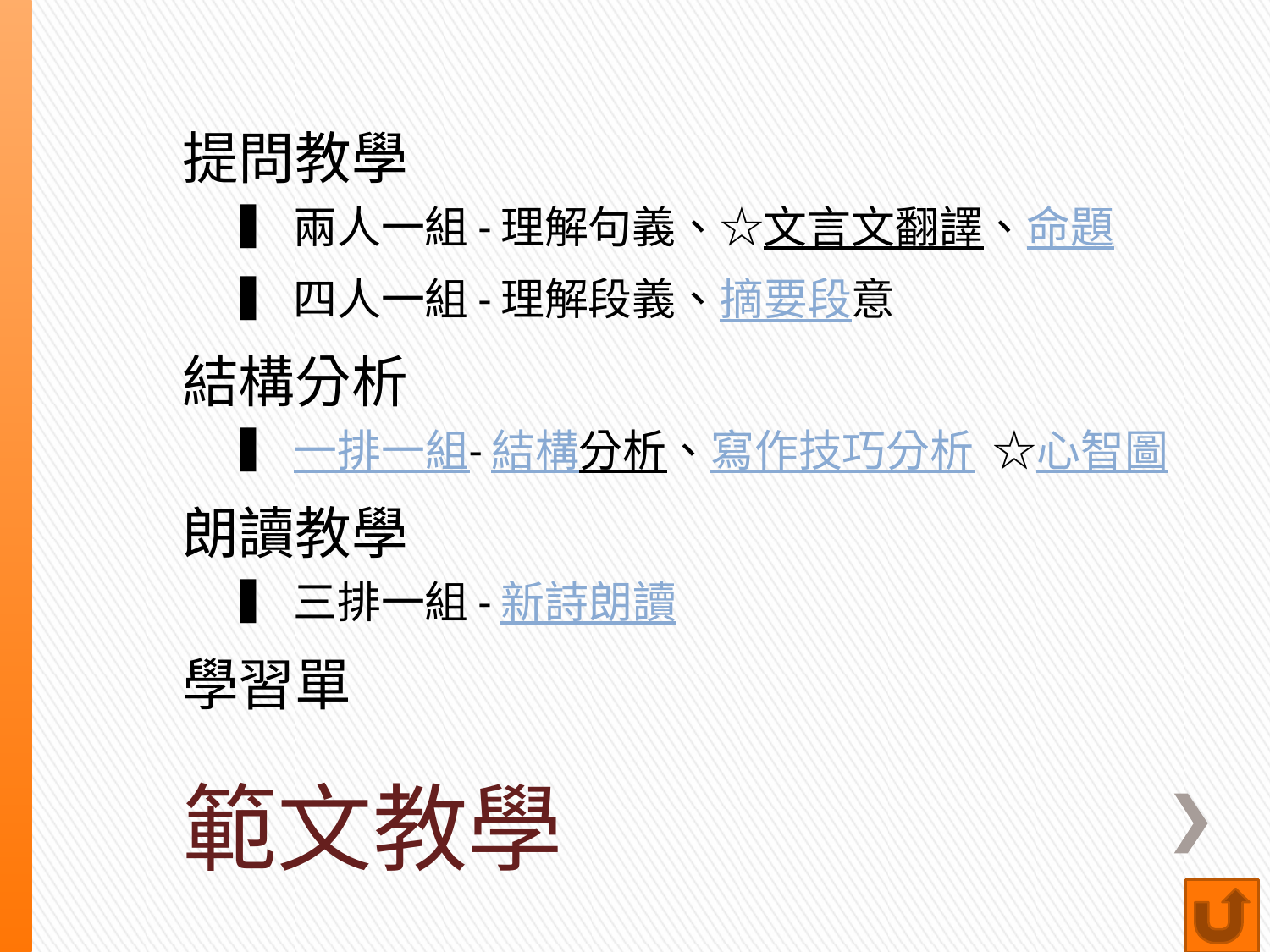

提問教學
      ▍兩人一組-理解句義、☆文言文翻譯、命題
      ▍四人一組-理解段義、摘要段意
結構分析
      ▍一排一組-結構分析、寫作技巧分析  ☆心智圖
朗讀教學
      ▍三排一組-新詩朗讀
學習單

# 範文教學